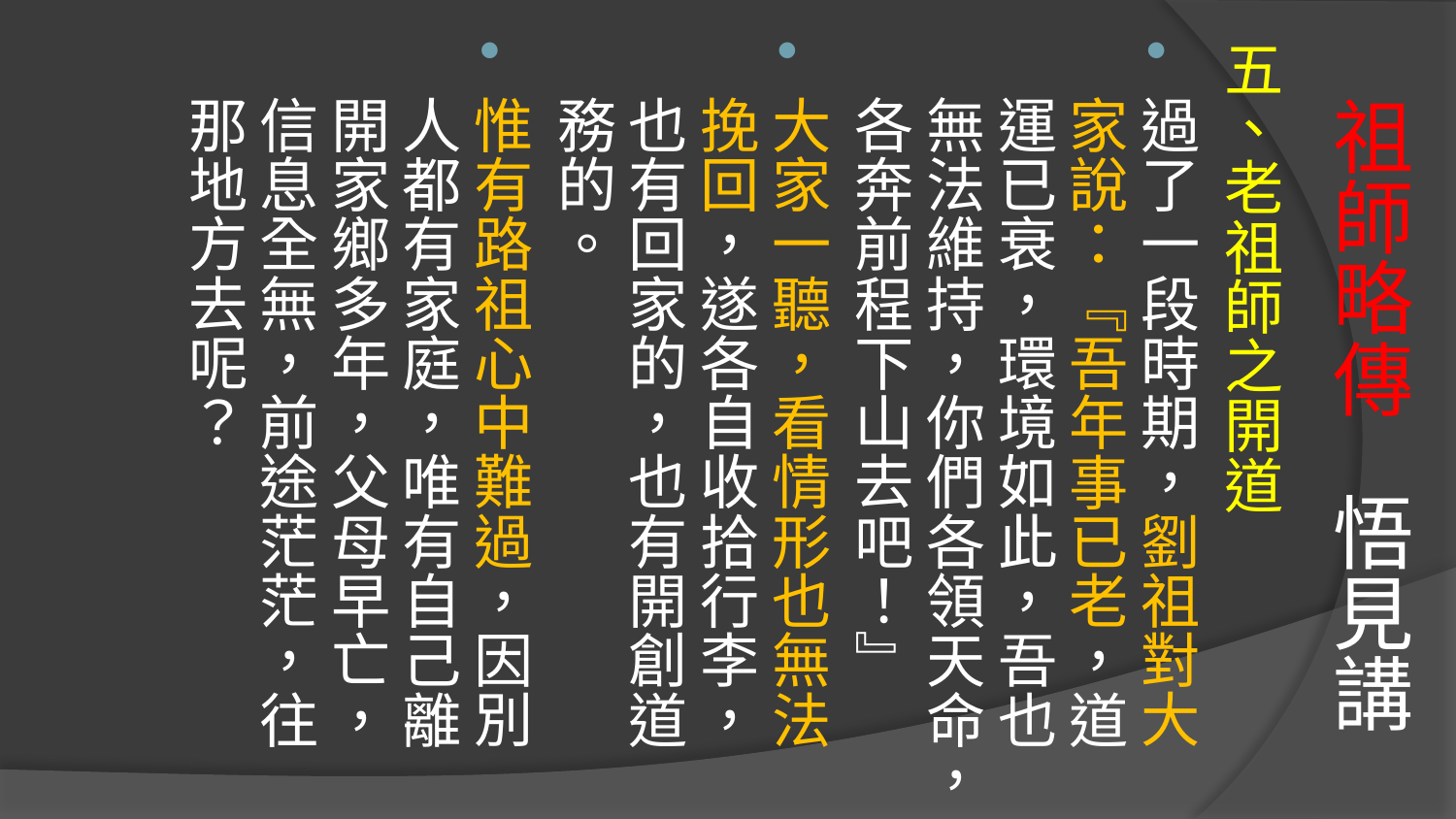

五、老祖師之開道
過了一段時期，劉祖對大家說：『吾年事已老，道運已衰，環境如此，吾也無法維持，你們各領天命，各奔前程下山去吧！』
大家一聽，看情形也無法挽回，遂各自收拾行李，也有回家的，也有開創道務的。
惟有路祖心中難過，因別人都有家庭，唯有自己離開家鄉多年，父母早亡，信息全無，前途茫茫，往那地方去呢？

# 祖師略傳    悟見講